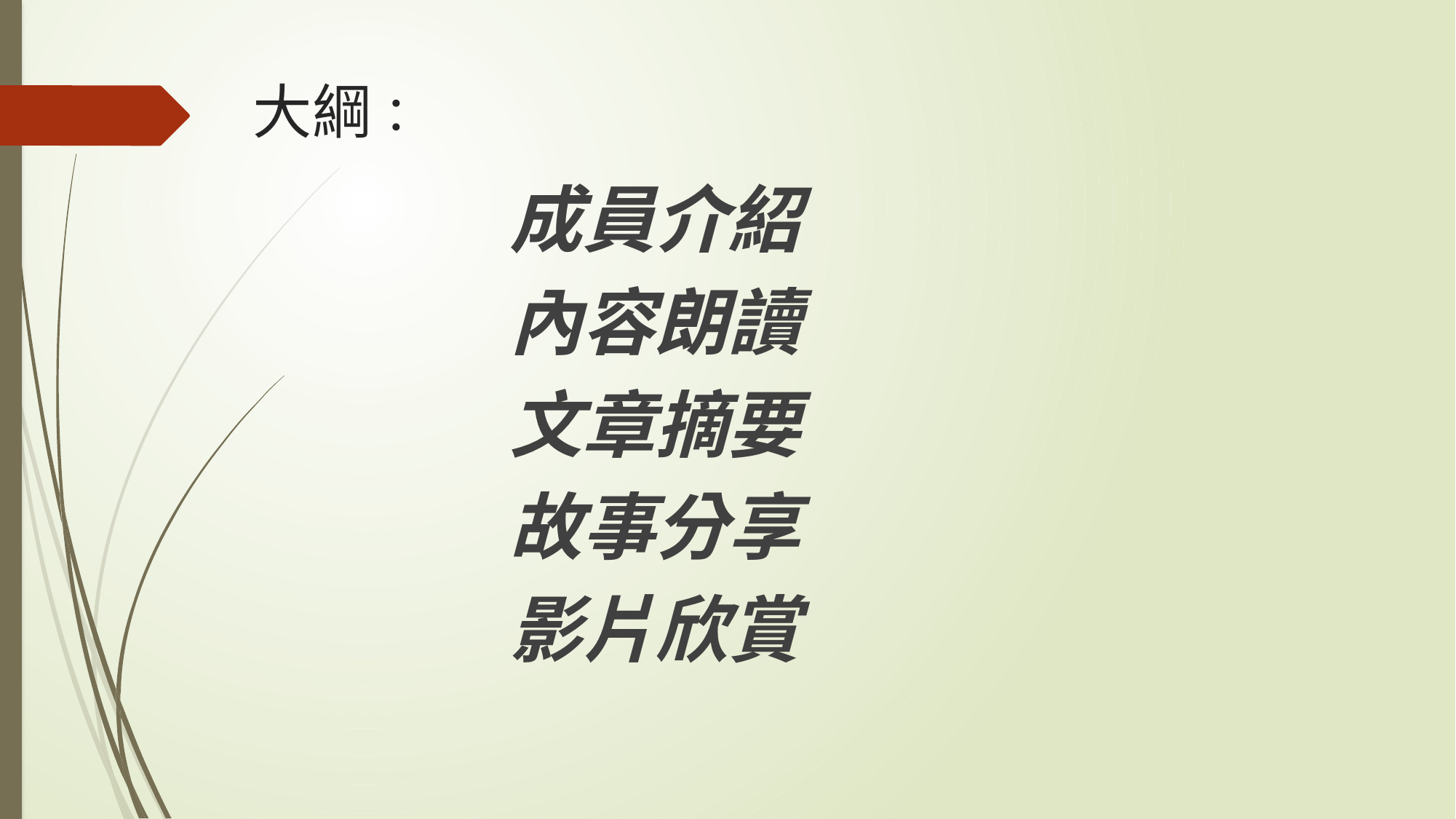

# 大綱：
成員介紹
內容朗讀
文章摘要
故事分享
影片欣賞